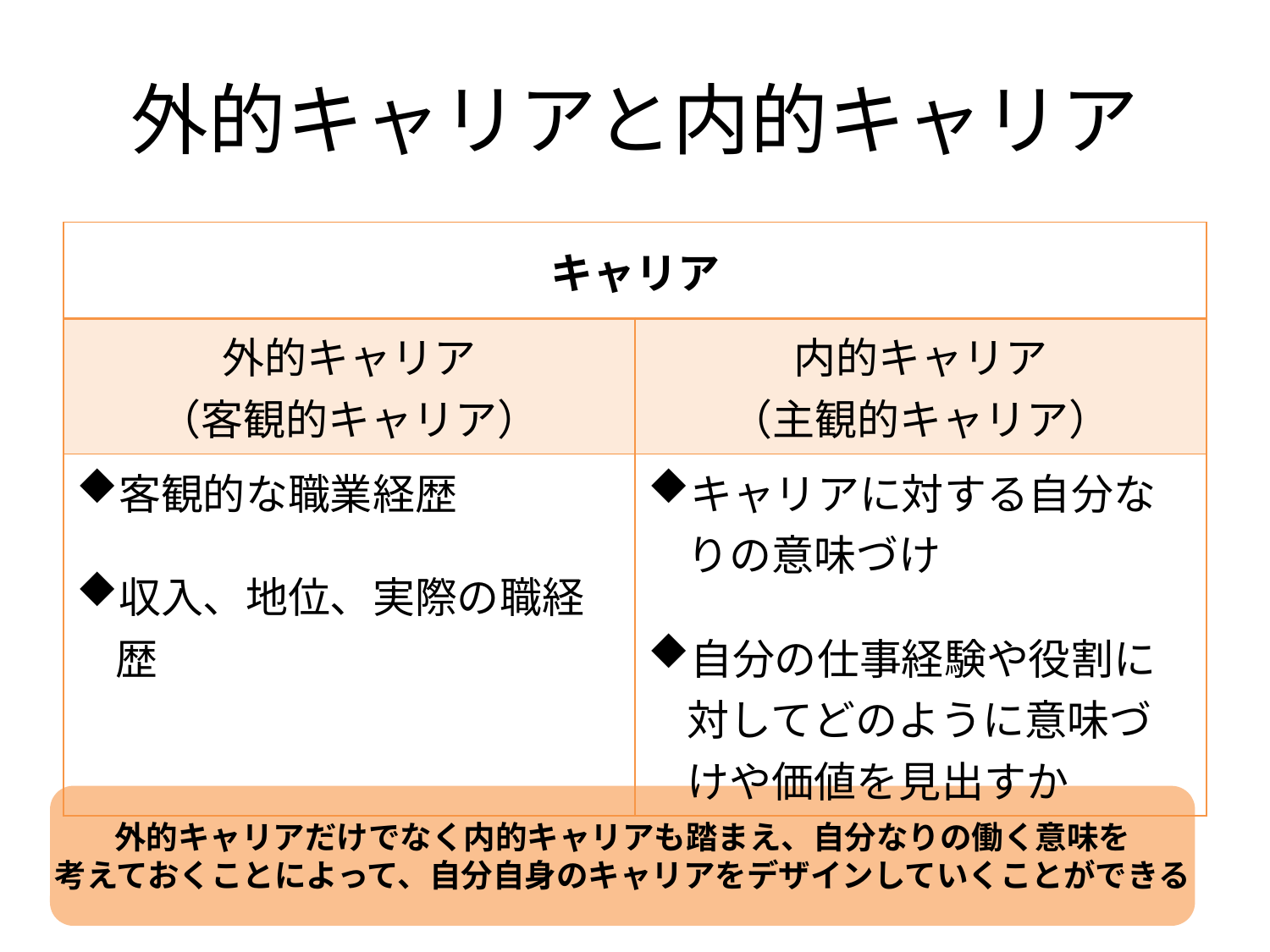

# 外的キャリアと内的キャリア
| キャリア |  |
| --- | --- |
| 外的キャリア （客観的キャリア） | 内的キャリア （主観的キャリア） |
| 客観的な職業経歴 収入、地位、実際の職経歴 | キャリアに対する自分なりの意味づけ 自分の仕事経験や役割に対してどのように意味づけや価値を見出すか |
外的キャリアだけでなく内的キャリアも踏まえ、自分なりの働く意味を
考えておくことによって、自分自身のキャリアをデザインしていくことができる